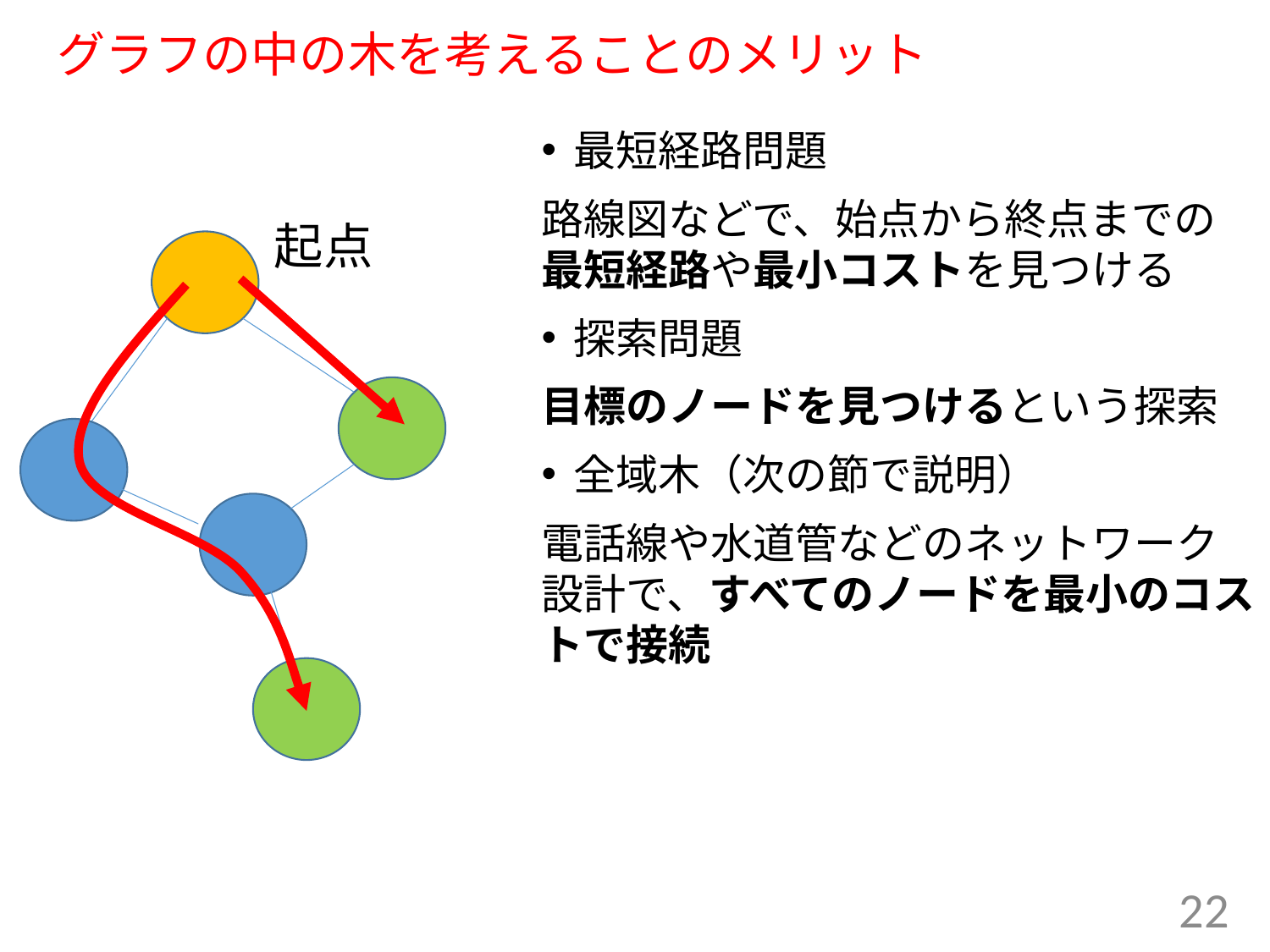

# グラフの中の木を考えることのメリット
最短経路問題
路線図などで、始点から終点までの最短経路や最小コストを見つける
探索問題
目標のノードを見つけるという探索
全域木（次の節で説明）
電話線や水道管などのネットワーク設計で、すべてのノードを最小のコストで接続

起点

22